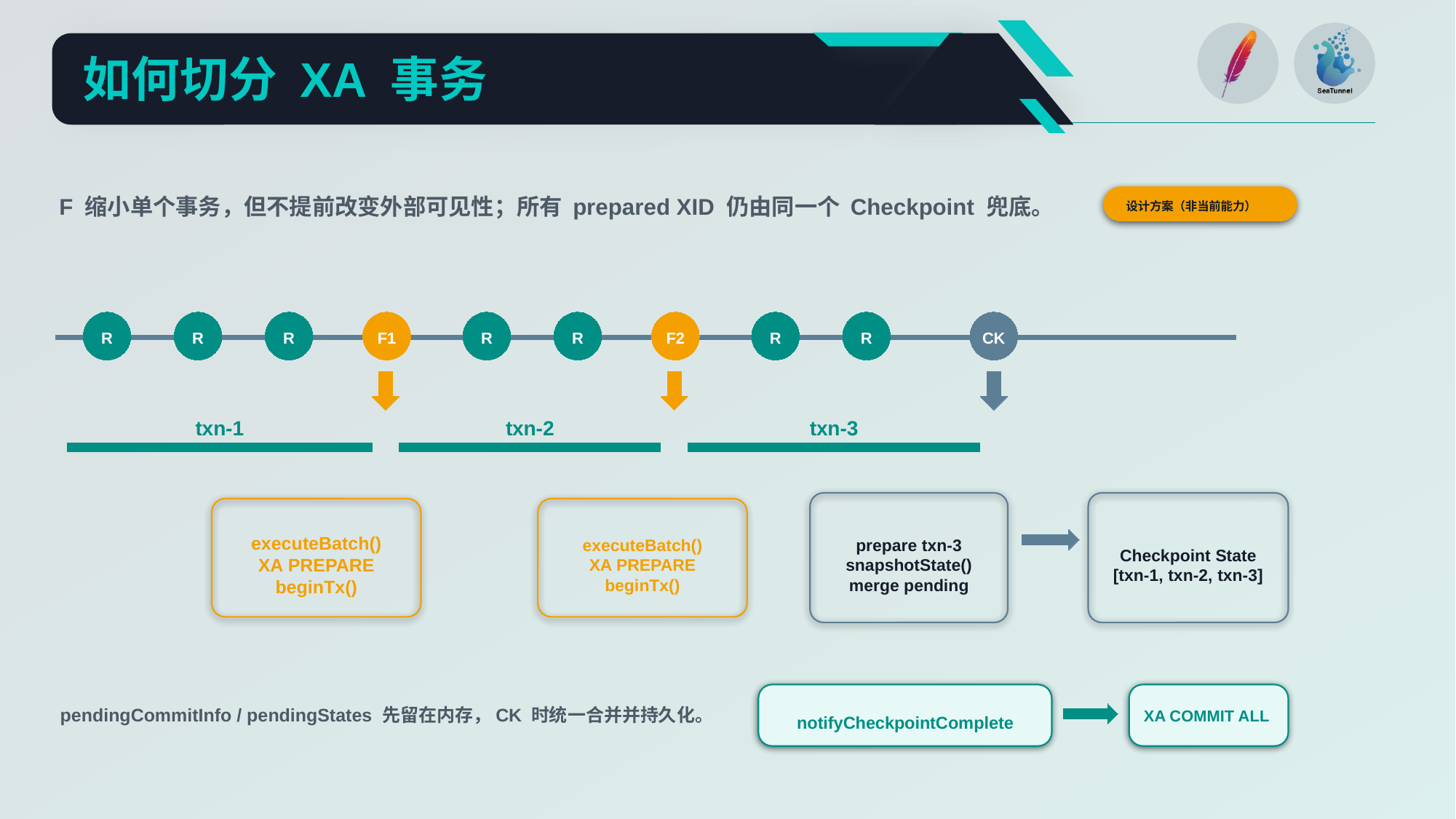

如何切分 XA 事务
F 缩小单个事务，但不提前改变外部可见性；所有 prepared XID 仍由同一个 Checkpoint 兜底。

设计方案（非当前能力）

R
R
R
F1
R
R
F2
R
R
CK

txn-1
txn-2
txn-3

executeBatch()
XA PREPARE
beginTx()
executeBatch()
XA PREPARE
beginTx()
prepare txn-3
snapshotState()
merge pending
Checkpoint State
[txn-1, txn-2, txn-3]

XA COMMIT ALL
notifyCheckpointComplete
pendingCommitInfo / pendingStates 先留在内存，CK 时统一合并并持久化。